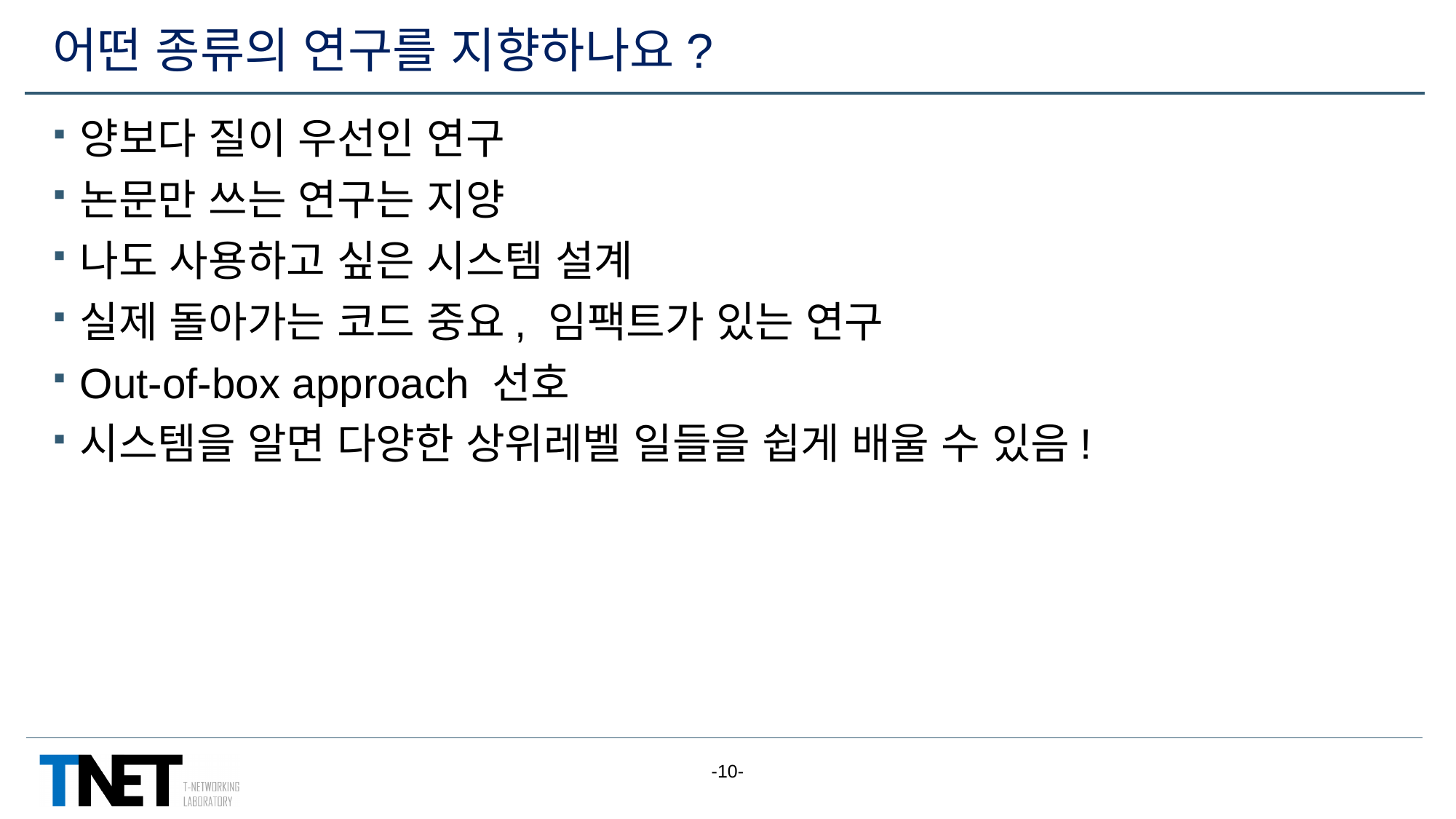

# 어떤 종류의 연구를 지향하나요?
양보다 질이 우선인 연구
논문만 쓰는 연구는 지양
나도 사용하고 싶은 시스템 설계
실제 돌아가는 코드 중요, 임팩트가 있는 연구
Out-of-box approach 선호
시스템을 알면 다양한 상위레벨 일들을 쉽게 배울 수 있음!

-10-